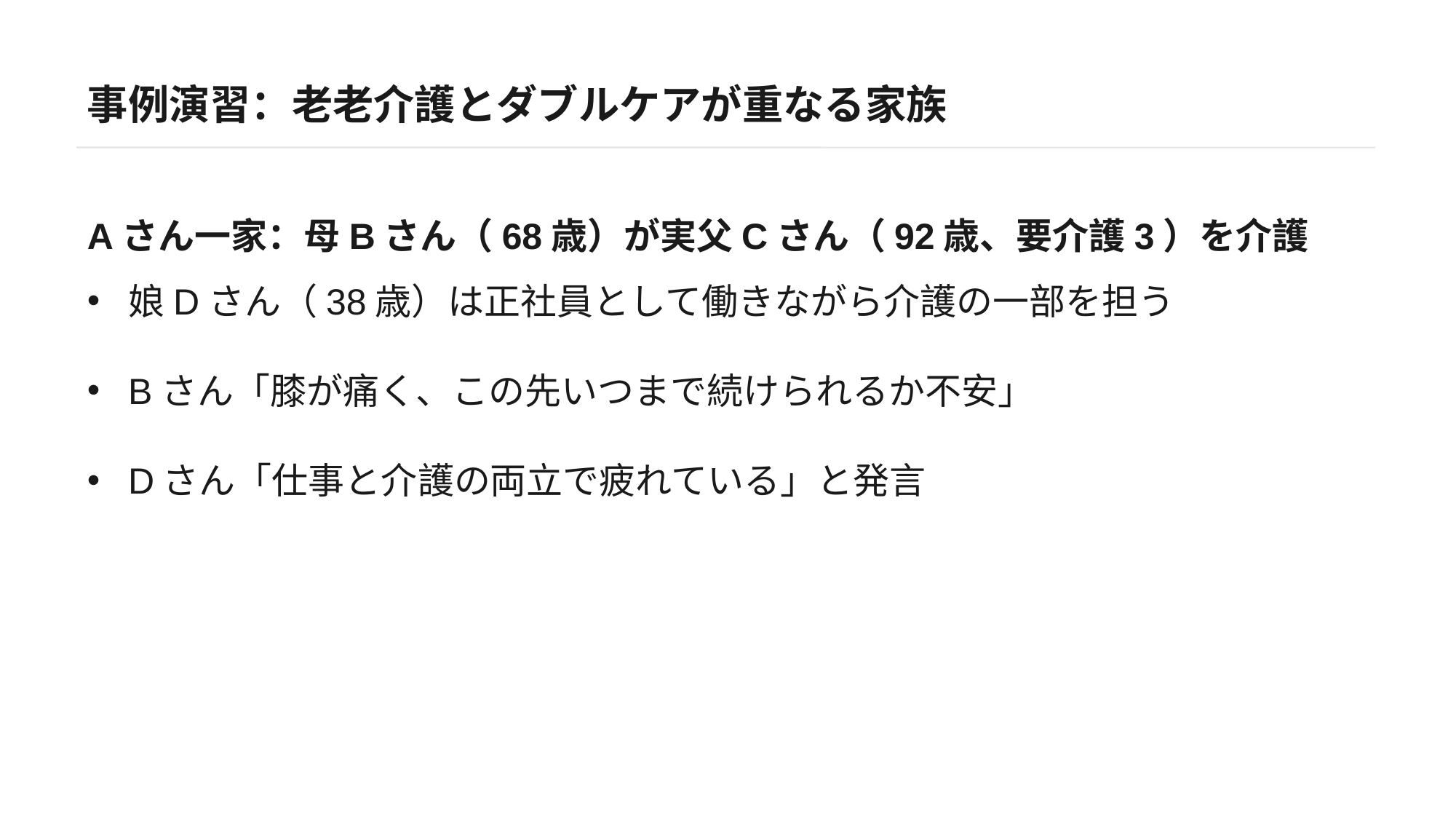

事例演習：老老介護とダブルケアが重なる家族

Aさん一家：母Bさん（68歳）が実父Cさん（92歳、要介護3）を介護
娘Dさん（38歳）は正社員として働きながら介護の一部を担う
Bさん「膝が痛く、この先いつまで続けられるか不安」
Dさん「仕事と介護の両立で疲れている」と発言